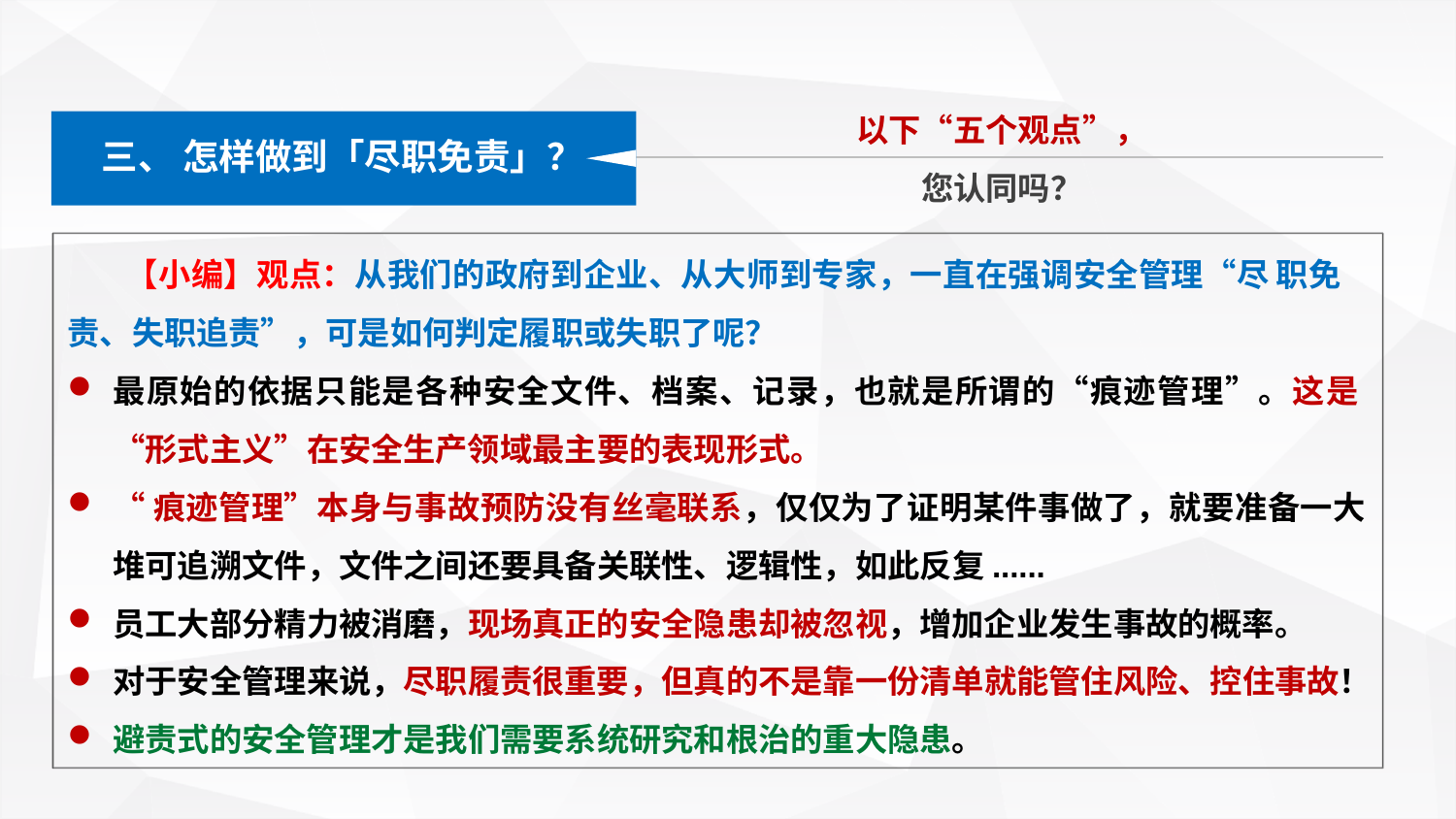

# 以下“五个观点”，

三、 怎样做到「尽职免责」？

您认同吗？
       【小编】观点：从我们的政府到企业、从大师到专家，一直在强调安全管理“尽 职免责、失职追责”，可是如何判定履职或失职了呢？
最原始的依据只能是各种安全文件、档案、记录，也就是所谓的“痕迹管理”。这是“形式主义”在安全生产领域最主要的表现形式。
“痕迹管理”本身与事故预防没有丝毫联系，仅仅为了证明某件事做了，就要准备一大堆可追溯文件，文件之间还要具备关联性、逻辑性，如此反复......
员工大部分精力被消磨，现场真正的安全隐患却被忽视，增加企业发生事故的概率。
对于安全管理来说，尽职履责很重要，但真的不是靠一份清单就能管住风险、控住事故！
避责式的安全管理才是我们需要系统研究和根治的重大隐患。